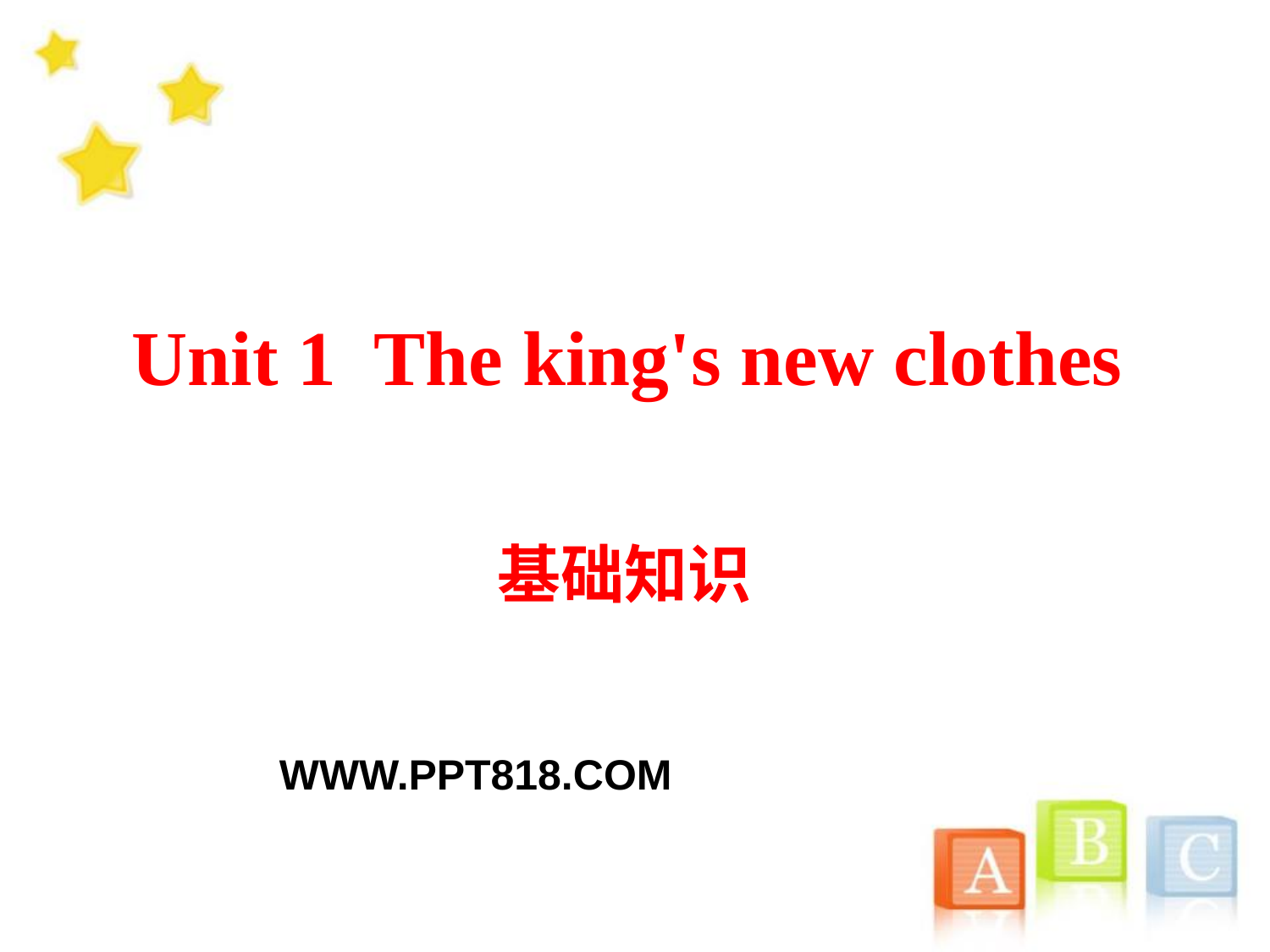

Unit 1  The king's new clothes
基础知识
WWW.PPT818.COM